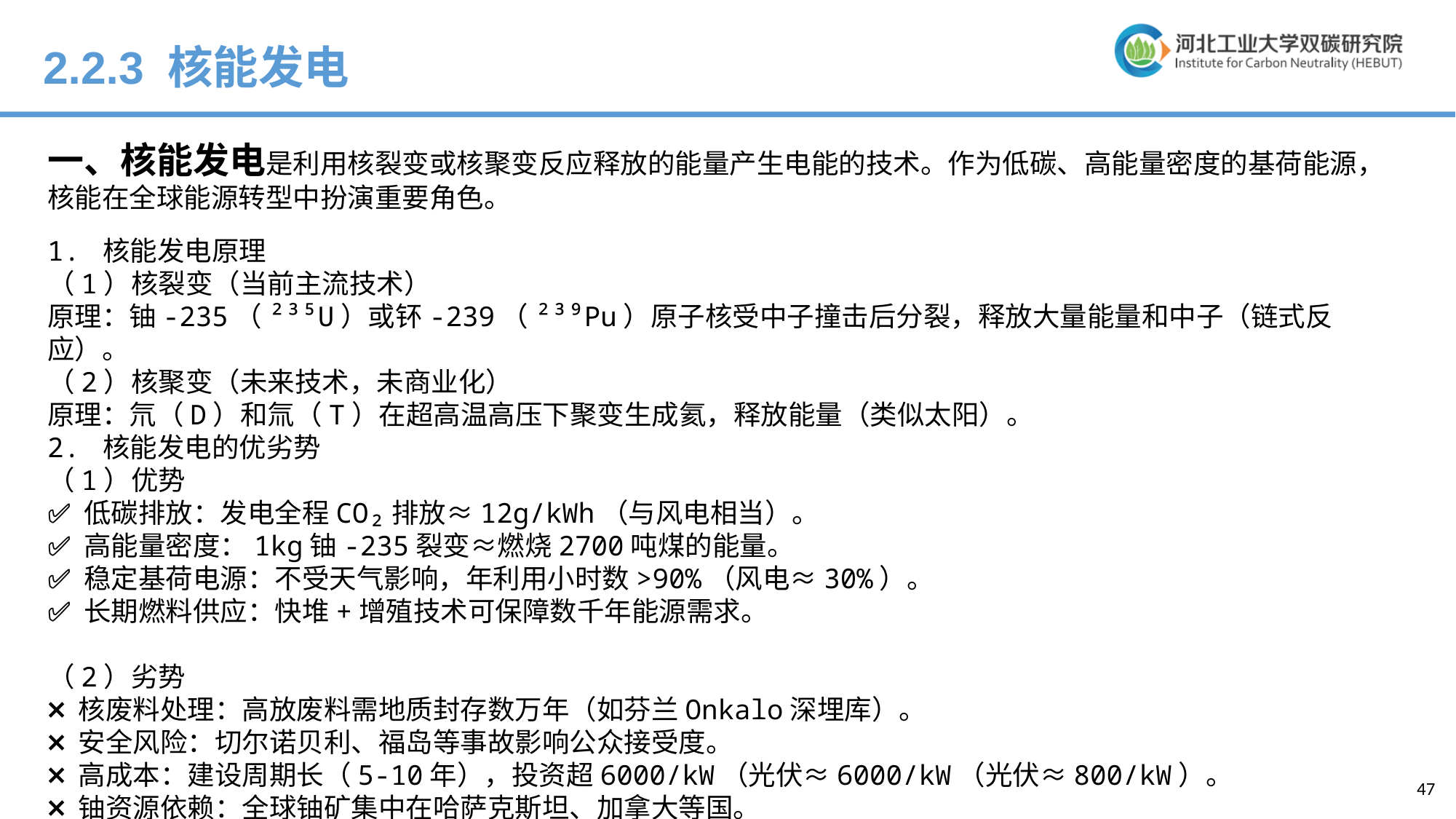

2.2.3 核能发电

一、核能发电是利用核裂变或核聚变反应释放的能量产生电能的技术。作为低碳、高能量密度的基荷能源，核能在全球能源转型中扮演重要角色。
1. 核能发电原理
（1）核裂变（当前主流技术）
原理：铀-235（²³⁵U）或钚-239（²³⁹Pu）原子核受中子撞击后分裂，释放大量能量和中子（链式反应）。
（2）核聚变（未来技术，未商业化）
原理：氘（D）和氚（T）在超高温高压下聚变生成氦，释放能量（类似太阳）。
2. 核能发电的优劣势
（1）优势
✅ 低碳排放：发电全程CO₂排放≈12g/kWh（与风电相当）。
✅ 高能量密度：1kg铀-235裂变≈燃烧2700吨煤的能量。
✅ 稳定基荷电源：不受天气影响，年利用小时数>90%（风电≈30%）。
✅ 长期燃料供应：快堆+增殖技术可保障数千年能源需求。

（2）劣势
❌ 核废料处理：高放废料需地质封存数万年（如芬兰Onkalo深埋库）。
❌ 安全风险：切尔诺贝利、福岛等事故影响公众接受度。
❌ 高成本：建设周期长（5-10年），投资超6000/kW（光伏≈6000/kW（光伏≈800/kW）。
❌ 铀资源依赖：全球铀矿集中在哈萨克斯坦、加拿大等国。
47